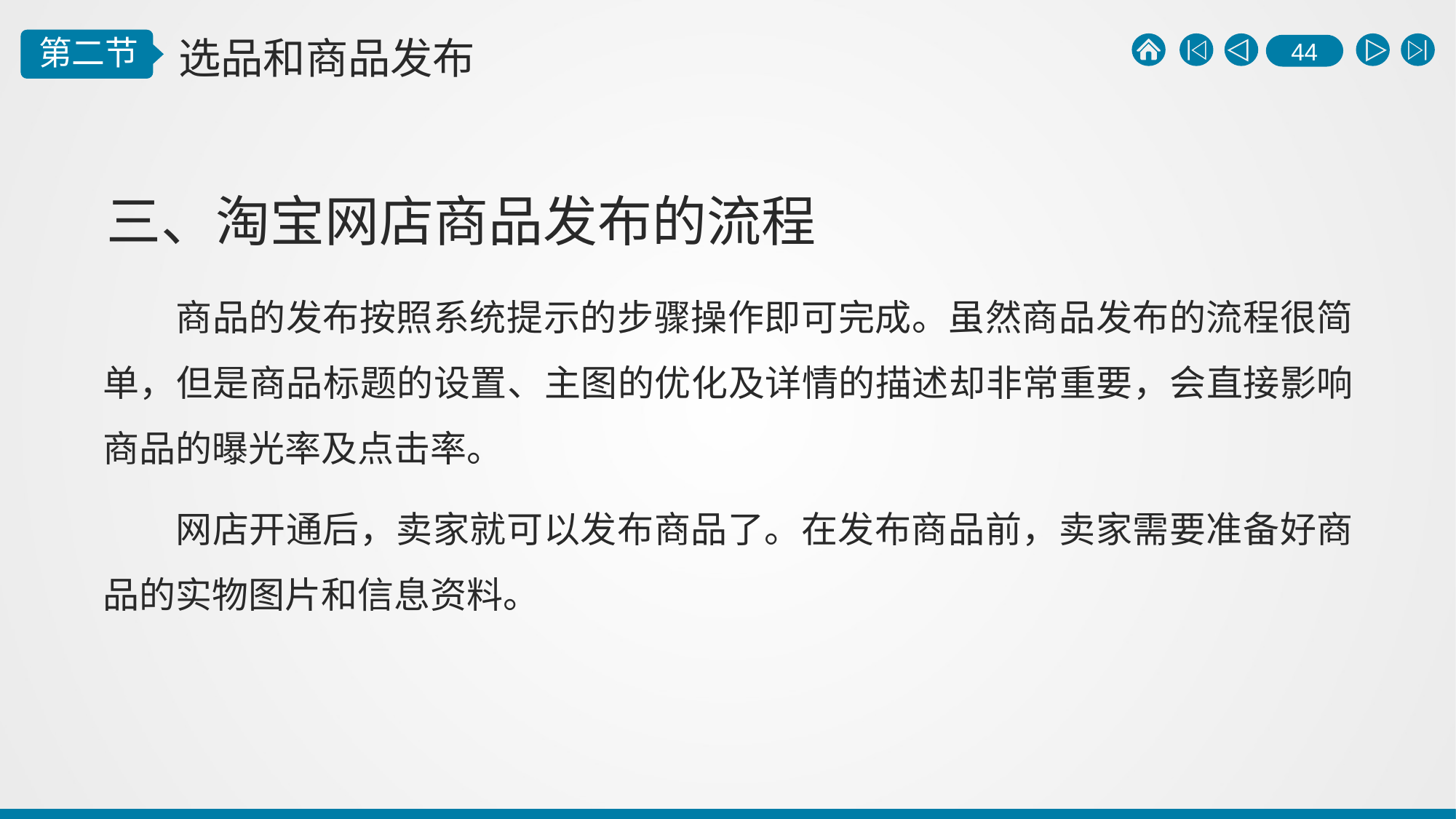

三、淘宝网店商品发布的流程
商品的发布按照系统提示的步骤操作即可完成。虽然商品发布的流程很简单，但是商品标题的设置、主图的优化及详情的描述却非常重要，会直接影响商品的曝光率及点击率。
网店开通后，卖家就可以发布商品了。在发布商品前，卖家需要准备好商品的实物图片和信息资料。